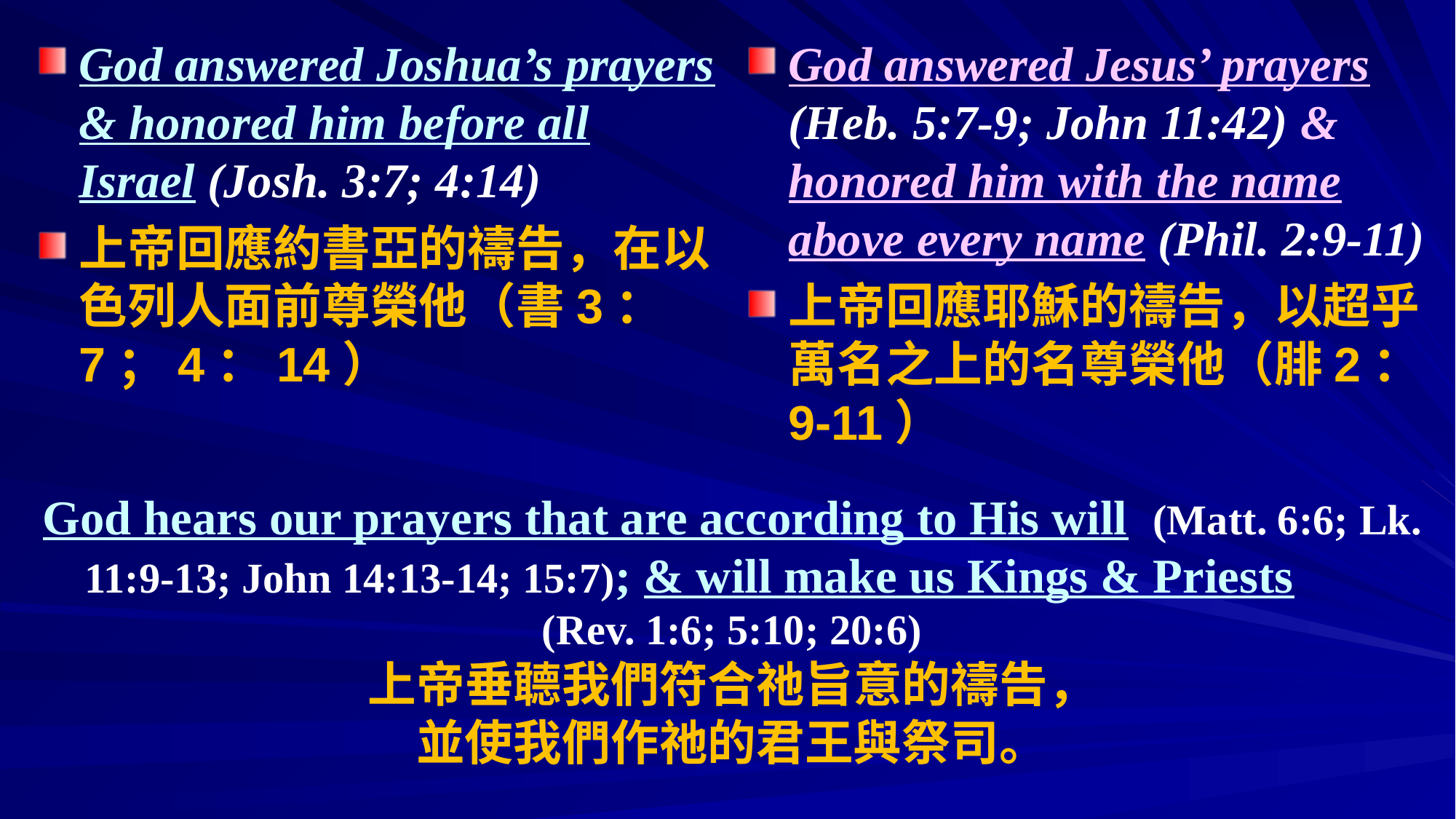

God answered Joshua’s prayers & honored him before all Israel (Josh. 3:7; 4:14)
上帝回應約書亞的禱告，在以色列人面前尊榮他（書3：7；4：14）
God answered Jesus’ prayers (Heb. 5:7-9; John 11:42) & honored him with the name above every name (Phil. 2:9-11)
上帝回應耶穌的禱告，以超乎萬名之上的名尊榮他（腓2：9-11）
# God hears our prayers that are according to His will  (Matt. 6:6; Lk. 11:9-13; John 14:13-14; 15:7); & will make us Kings & Priests        (Rev. 1:6; 5:10; 20:6) 上帝垂聼我們符合祂旨意的禱告， 並使我們作祂的君王與祭司。